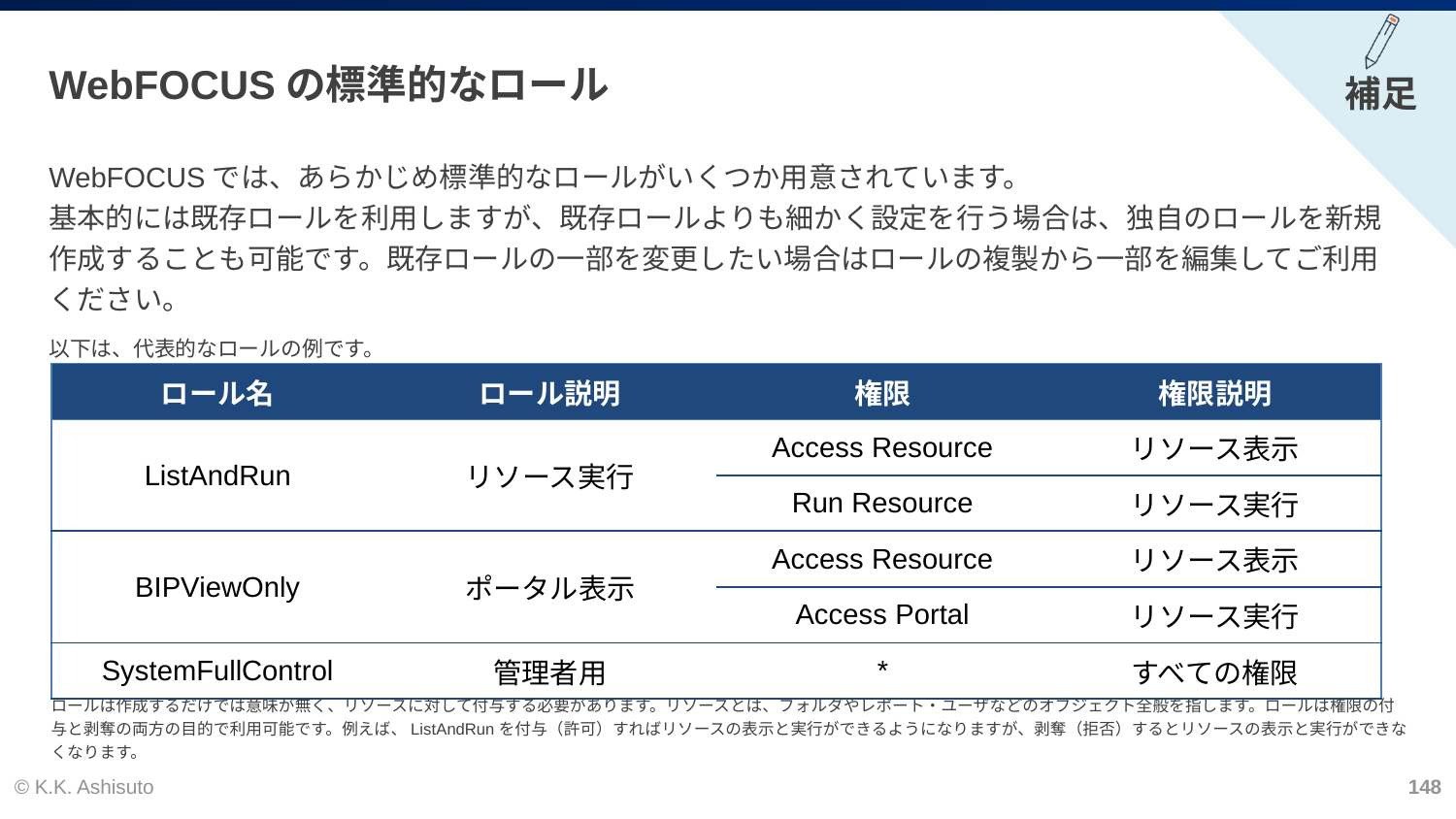

# WebFOCUSの標準的なロール
WebFOCUSでは、あらかじめ標準的なロールがいくつか用意されています。
基本的には既存ロールを利用しますが、既存ロールよりも細かく設定を行う場合は、独自のロールを新規作成することも可能です。既存ロールの一部を変更したい場合はロールの複製から一部を編集してご利用ください。

以下は、代表的なロールの例です。
| ロール名 | ロール説明 | 権限 | 権限説明 |
| --- | --- | --- | --- |
| ListAndRun | リソース実行 | Access Resource | リソース表示 |
|  |  | Run Resource | リソース実行 |
| BIPViewOnly | ポータル表示 | Access Resource | リソース表示 |
|  |  | Access Portal | リソース実行 |
| SystemFullControl | 管理者用 | \* | すべての権限 |
ロールは作成するだけでは意味が無く、リソースに対して付与する必要があります。リソースとは、フォルダやレポート・ユーザなどのオブジェクト全般を指します。ロールは権限の付与と剥奪の両方の目的で利用可能です。例えば、ListAndRunを付与（許可）すればリソースの表示と実行ができるようになりますが、剥奪（拒否）するとリソースの表示と実行ができなくなります。
© K.K. Ashisuto
148